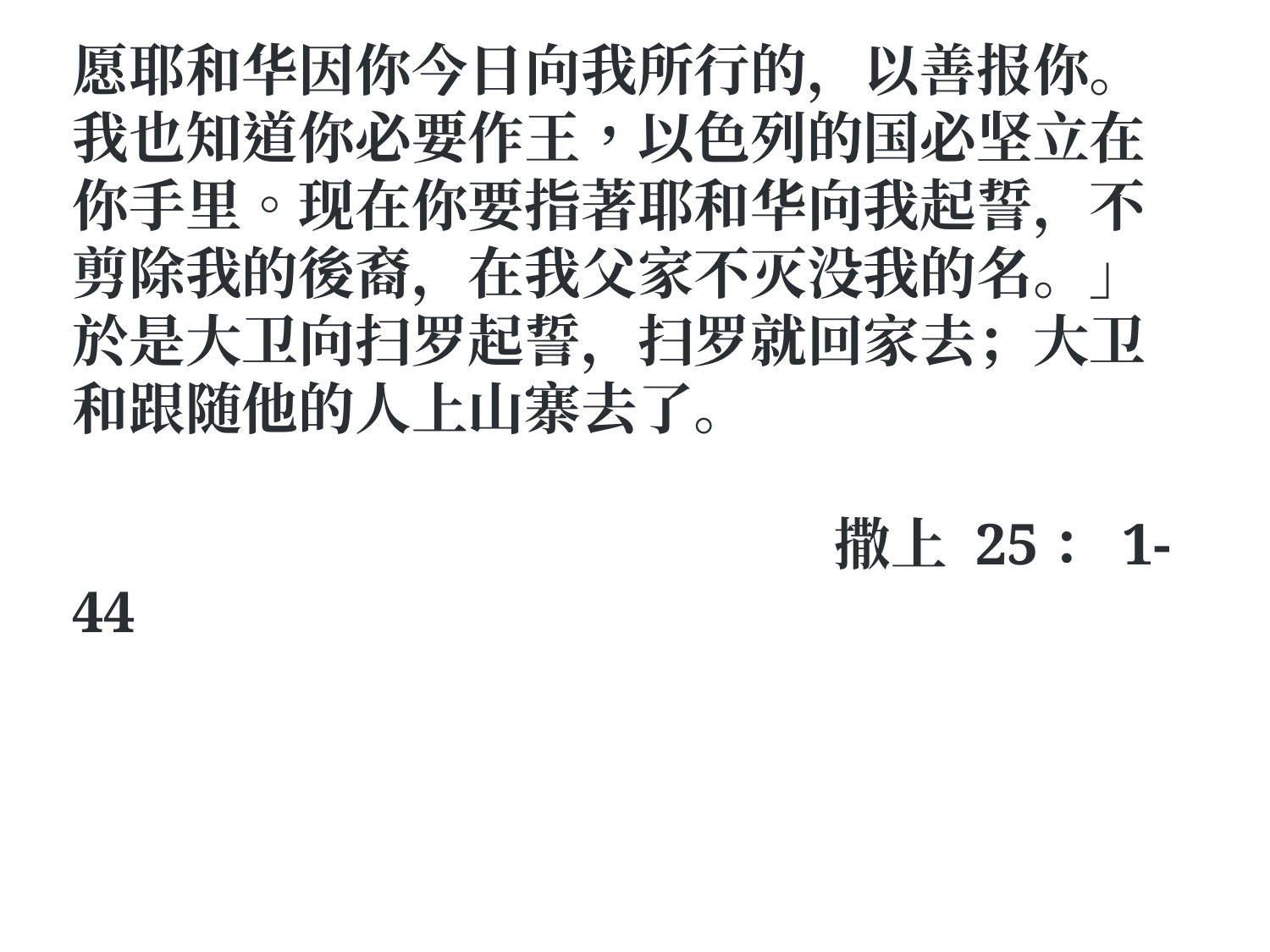

愿耶和华因你今日向我所行的，以善报你。我也知道你必要作王，以色列的国必坚立在你手里。现在你要指著耶和华向我起誓，不剪除我的後裔，在我父家不灭没我的名。」於是大卫向扫罗起誓，扫罗就回家去；大卫和跟随他的人上山寨去了。 																	撒上 25：1-44